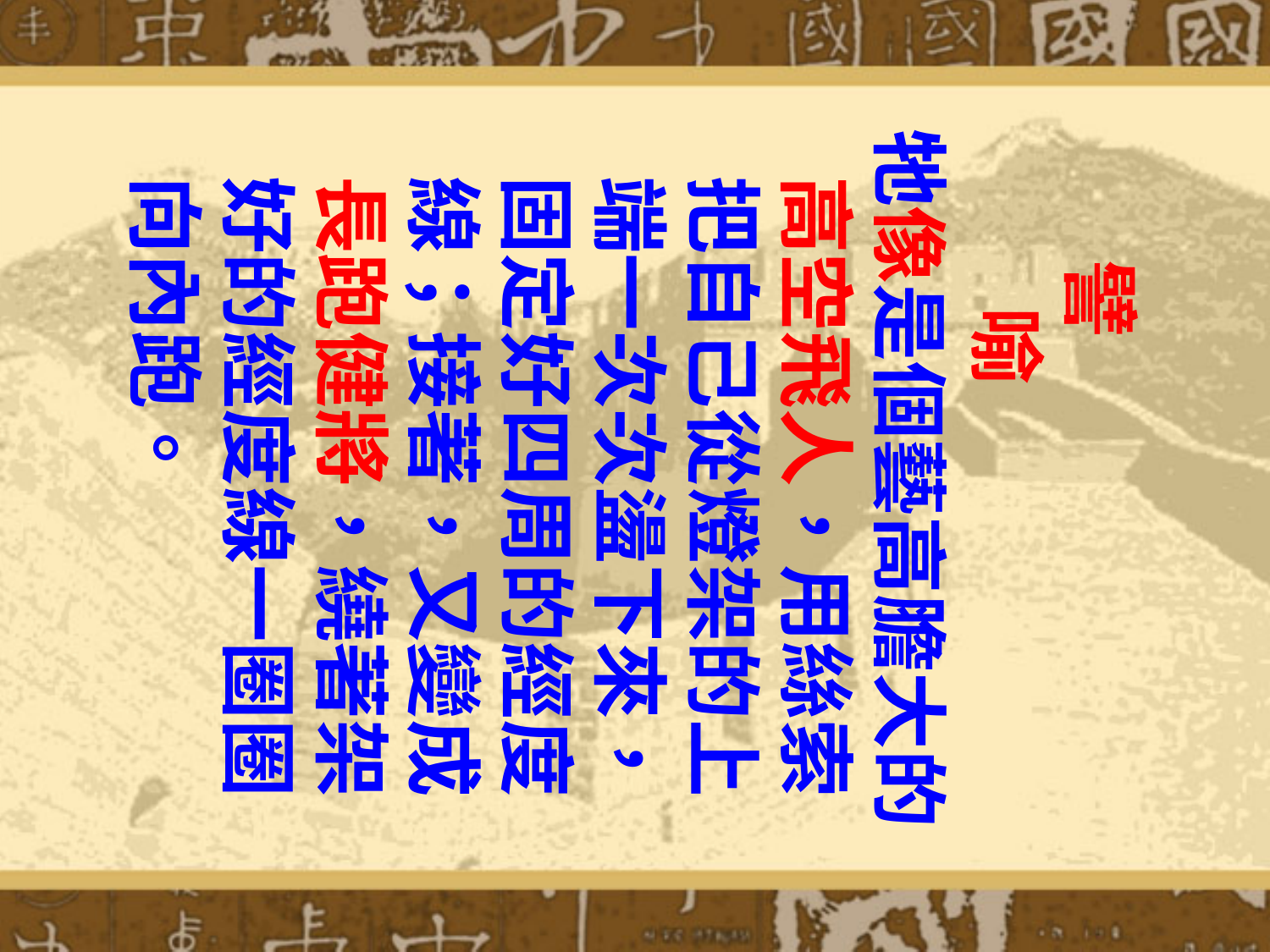

牠像是個藝高膽大的高空飛人，用絲索把自己從燈架的上端一次次盪下來，固定好四周的經度線；接著，又變成長跑健將，繞著架好的經度線一圈圈向內跑。
譬喻